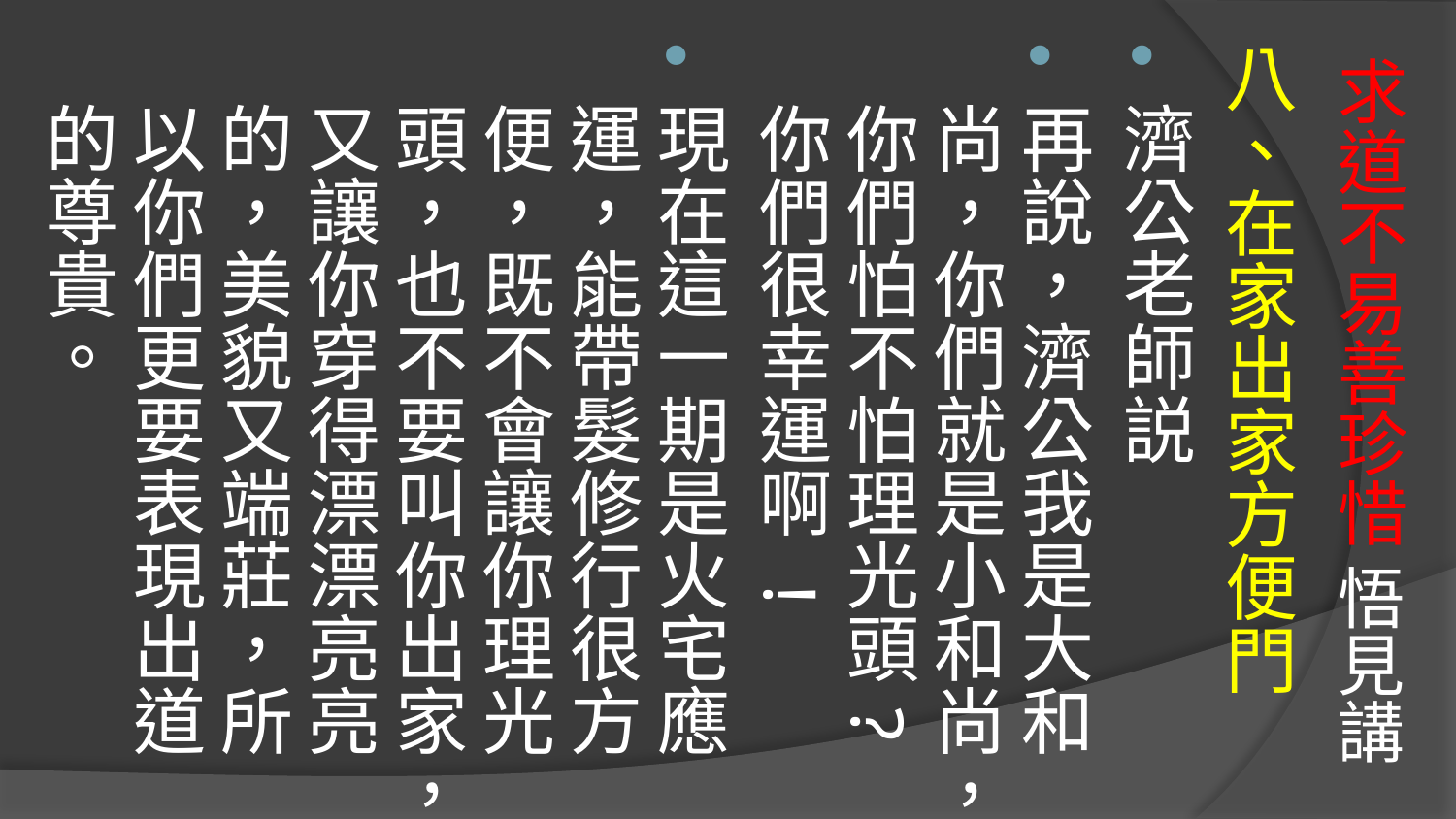

八、在家出家方便門
濟公老師説
再說，濟公我是大和尚，你們就是小和尚，你們怕不怕理光頭? 你們很幸運啊 !
現在這一期是火宅應運，能帶髮修行很方便，既不會讓你理光頭，也不要叫你出家，又讓你穿得漂漂亮亮的，美貌又端莊，所以你們更要表現出道的尊貴。
# 求道不易善珍惜 悟見講